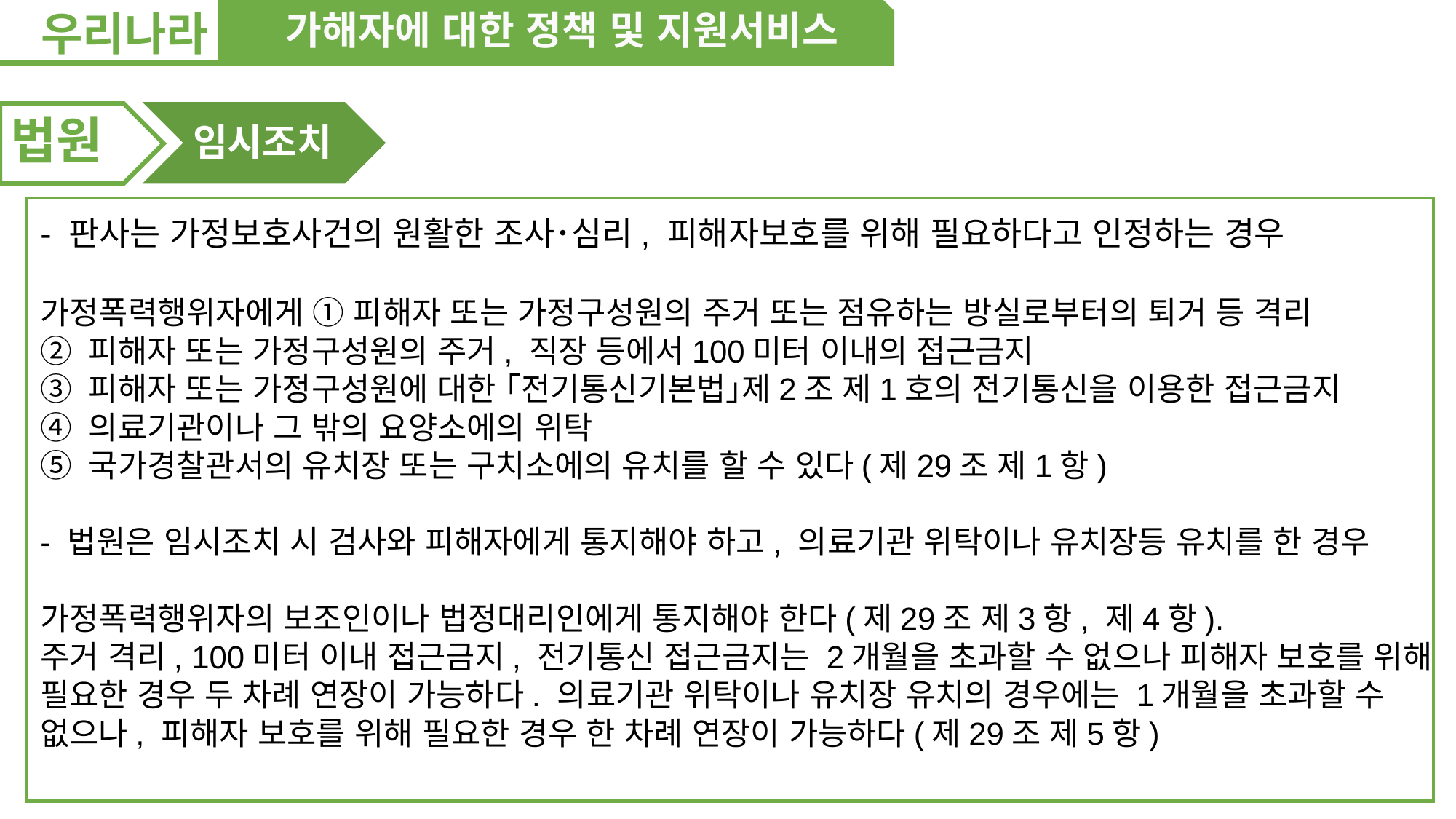

우리나라

가해자에 대한 정책 및 지원서비스

법원

임시조치

- 판사는 가정보호사건의 원활한 조사･심리, 피해자보호를 위해 필요하다고 인정하는 경우

가정폭력행위자에게 ① 피해자 또는 가정구성원의 주거 또는 점유하는 방실로부터의 퇴거 등 격리
② 피해자 또는 가정구성원의 주거, 직장 등에서100미터 이내의 접근금지
③ 피해자 또는 가정구성원에 대한 ｢전기통신기본법｣제2조 제1호의 전기통신을 이용한 접근금지
④ 의료기관이나 그 밖의 요양소에의 위탁
⑤ 국가경찰관서의 유치장 또는 구치소에의 유치를 할 수 있다(제29조 제1항)

- 법원은 임시조치 시 검사와 피해자에게 통지해야 하고, 의료기관 위탁이나 유치장등 유치를 한 경우

가정폭력행위자의 보조인이나 법정대리인에게 통지해야 한다(제29조 제3항, 제4항).
주거 격리, 100미터 이내 접근금지, 전기통신 접근금지는 2개월을 초과할 수 없으나 피해자 보호를 위해 필요한 경우 두 차례 연장이 가능하다. 의료기관 위탁이나 유치장 유치의 경우에는 1개월을 초과할 수 없으나, 피해자 보호를 위해 필요한 경우 한 차례 연장이 가능하다(제29조 제5항)